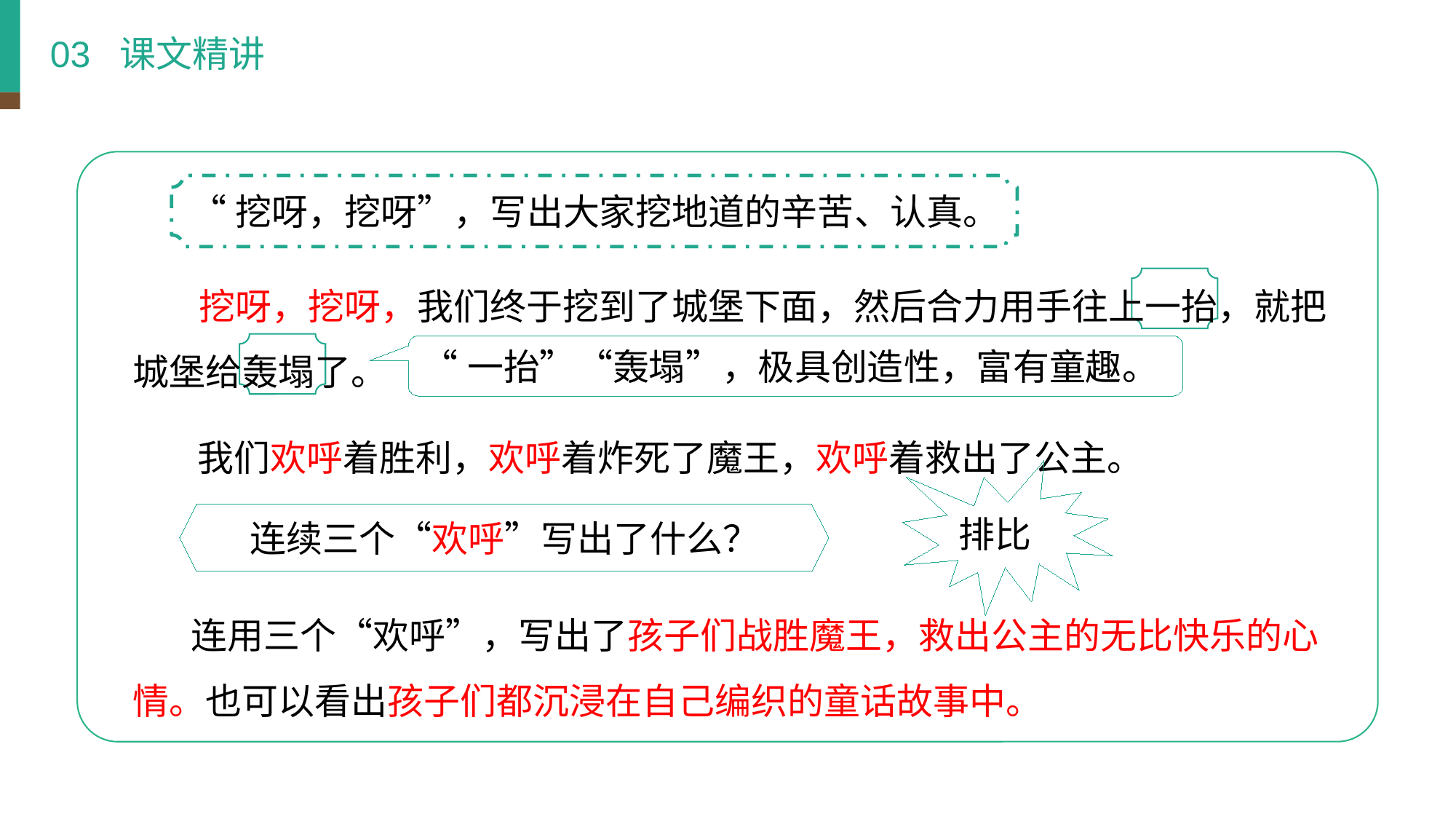

03  课文精讲
“挖呀，挖呀”，写出大家挖地道的辛苦、认真。
       挖呀，挖呀，我们终于挖到了城堡下面，然后合力用手往上一抬，就把城堡给轰塌了。

“一抬”“轰塌”，极具创造性，富有童趣。
     我们欢呼着胜利，欢呼着炸死了魔王，欢呼着救出了公主。
排比
连续三个“欢呼”写出了什么？
      连用三个“欢呼”，写出了孩子们战胜魔王，救出公主的无比快乐的心情。也可以看出孩子们都沉浸在自己编织的童话故事中。